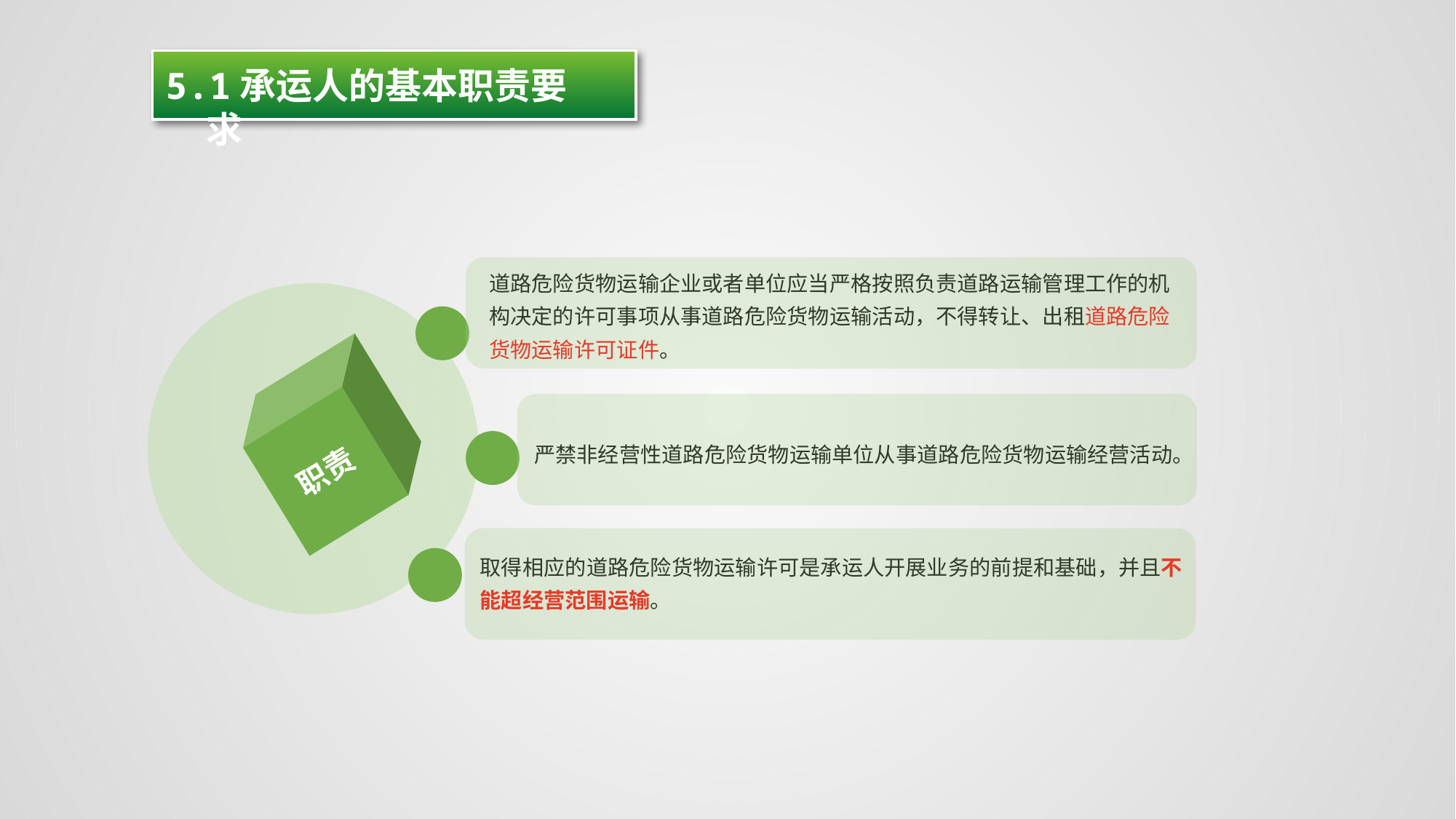

5.1承运人的基本职责要求

道路危险货物运输企业或者单位应当严格按照负责道路运输管理工作的机构决定的许可事项从事道路危险货物运输活动，不得转让、出租道路危险货物运输许可证件。

职责

严禁非经营性道路危险货物运输单位从事道路危险货物运输经营活动。

取得相应的道路危险货物运输许可是承运人开展业务的前提和基础，并且不能超经营范围运输。